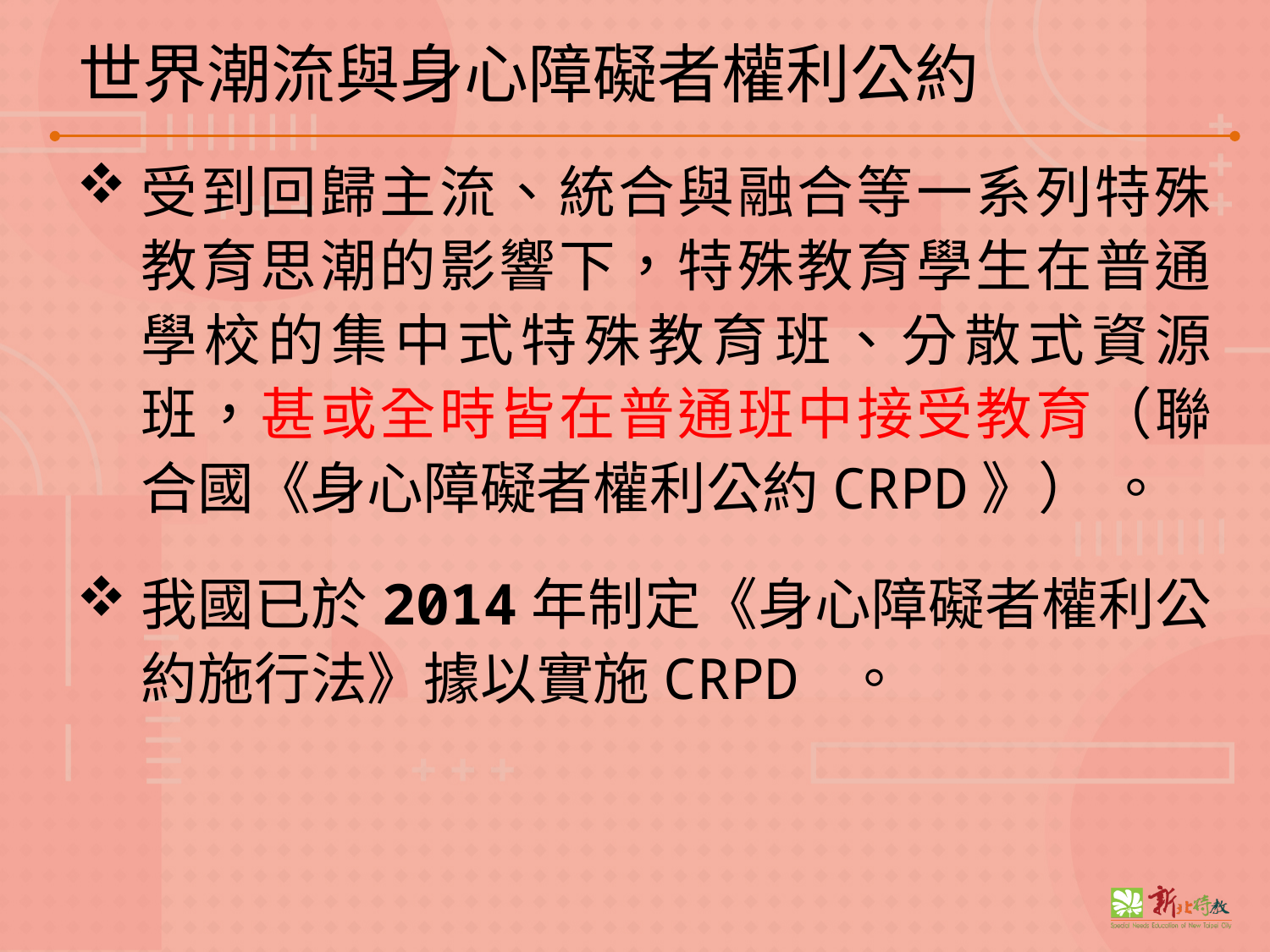

# 世界潮流與身心障礙者權利公約
受到回歸主流、統合與融合等一系列特殊教育思潮的影響下，特殊教育學生在普通學校的集中式特殊教育班、分散式資源班，甚或全時皆在普通班中接受教育（聯合國《身心障礙者權利公約CRPD》） 。
我國已於2014年制定《身心障礙者權利公約施行法》據以實施CRPD 。